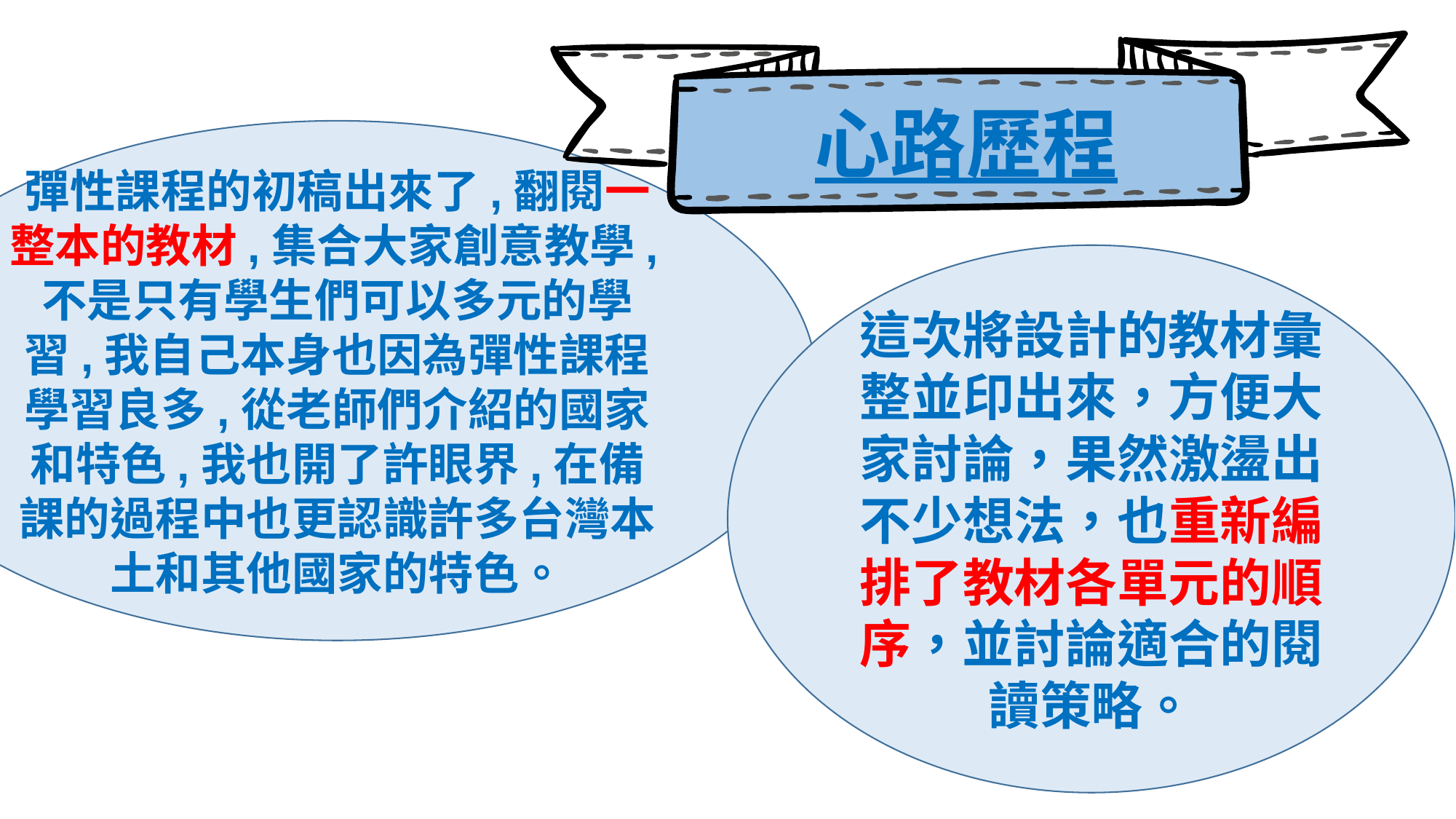

心路歷程
#
彈性課程的初稿出來了,翻閱一整本的教材,集合大家創意教學,不是只有學生們可以多元的學習,我自己本身也因為彈性課程學習良多,從老師們介紹的國家和特色,我也開了許眼界,在備課的過程中也更認識許多台灣本土和其他國家的特色。

這次將設計的教材彙整並印出來，方便大家討論，果然激盪出不少想法，也重新編排了教材各單元的順序，並討論適合的閱讀策略。